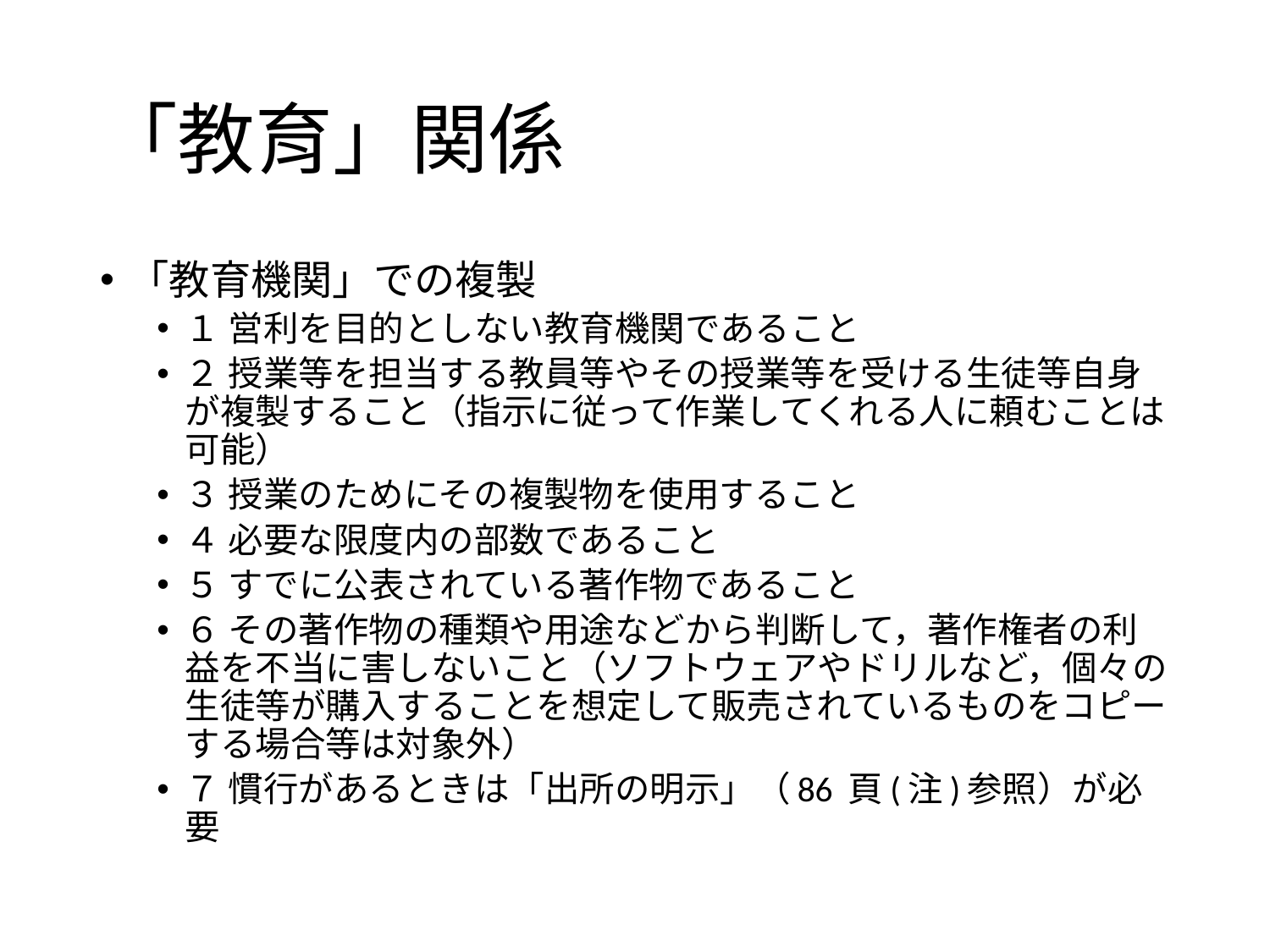

# 「教育」関係
「教育機関」での複製
１ 営利を目的としない教育機関であること
２ 授業等を担当する教員等やその授業等を受ける生徒等自身が複製すること（指示に従って作業してくれる人に頼むことは可能）
３ 授業のためにその複製物を使用すること
４ 必要な限度内の部数であること
５ すでに公表されている著作物であること
６ その著作物の種類や用途などから判断して，著作権者の利益を不当に害しないこと（ソフトウェアやドリルなど，個々の生徒等が購入することを想定して販売されているものをコピーする場合等は対象外）
７ 慣行があるときは「出所の明示」（86 頁(注)参照）が必要